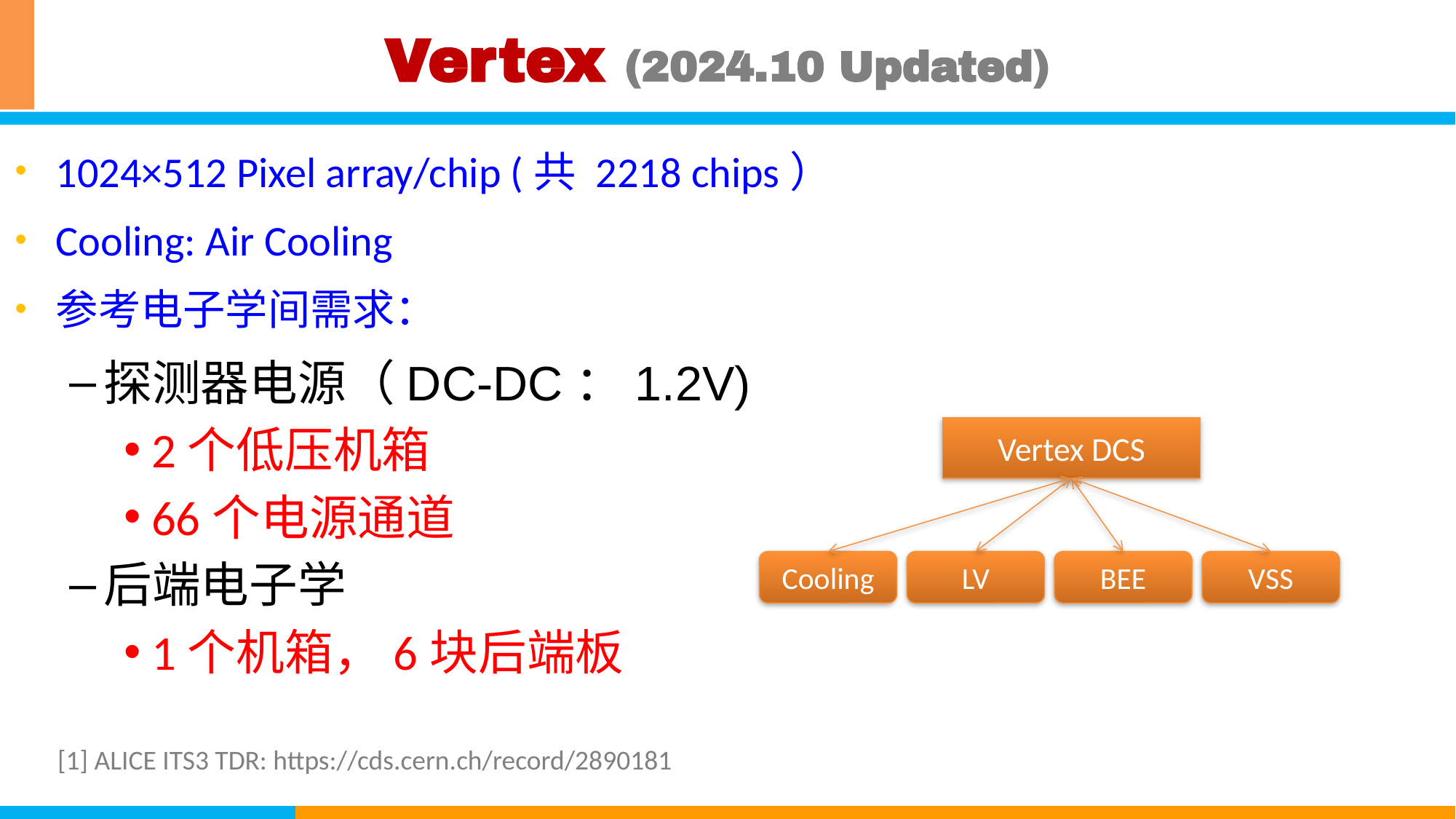

# Vertex (2024.10 Updated)
1024×512 Pixel array/chip (共 2218 chips）
Cooling: Air Cooling
参考电子学间需求：
探测器电源（DC-DC：1.2V)
2个低压机箱
66个电源通道
后端电子学
1个机箱，6块后端板
Vertex DCS
Cooling
LV
BEE
VSS
[1] ALICE ITS3 TDR: https://cds.cern.ch/record/2890181
8